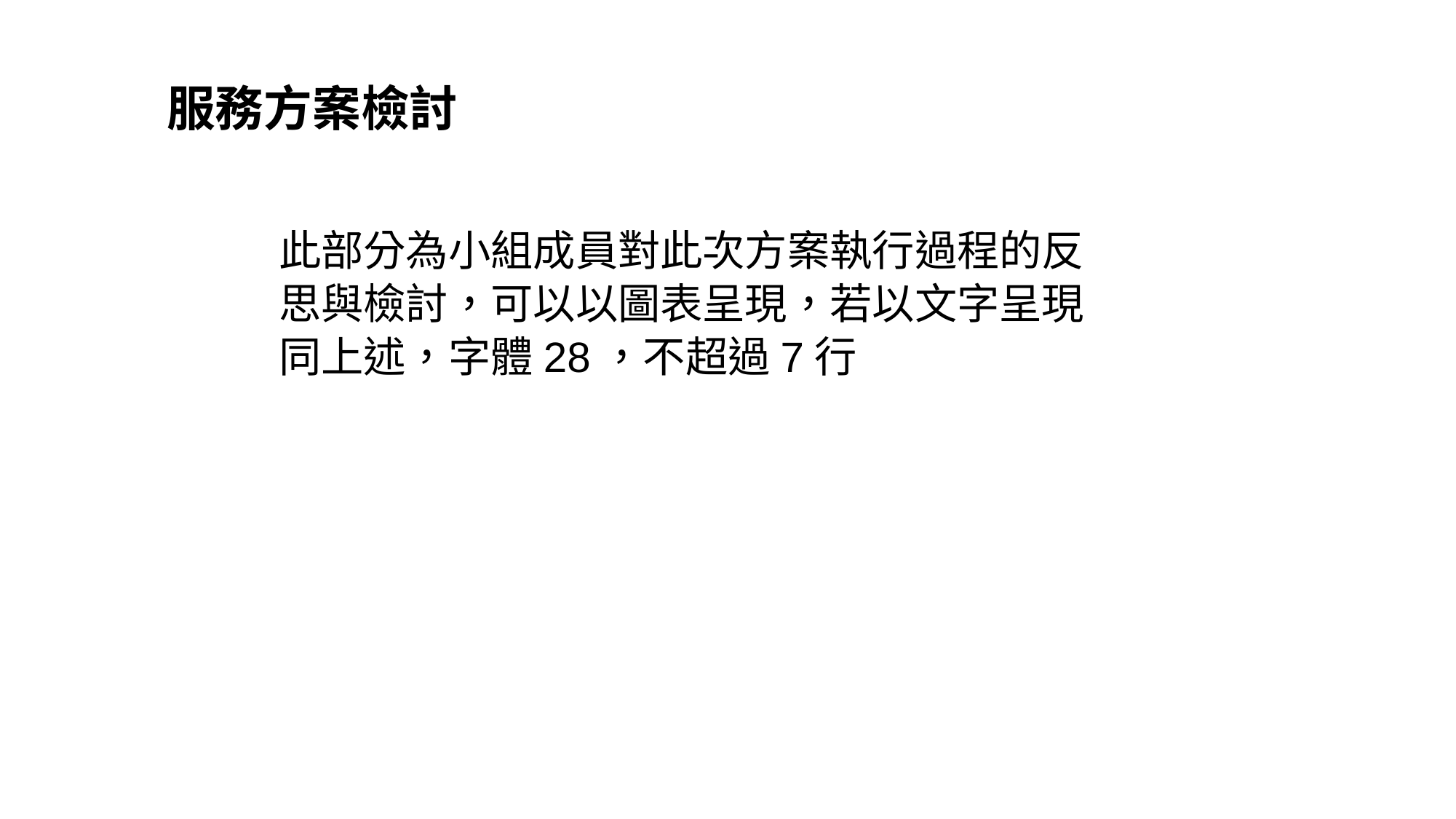

服務方案檢討

此部分為小組成員對此次方案執行過程的反思與檢討，可以以圖表呈現，若以文字呈現同上述，字體28，不超過7行